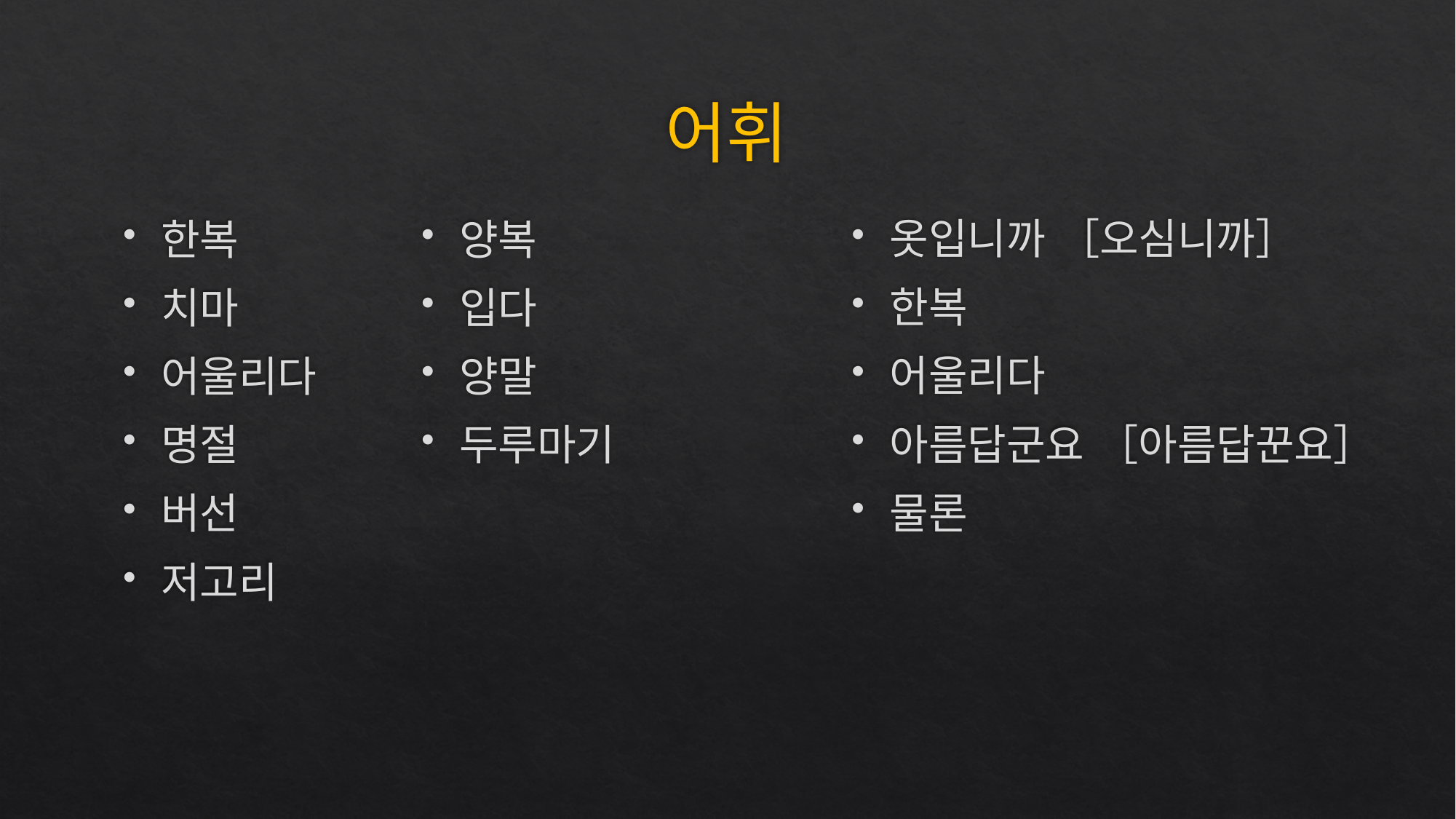

# 어휘
옷입니까 ［오심니까］
한복
어울리다
아름답군요 ［아름답꾼요］
물론
한복
치마
어울리다
명절
버선
저고리
양복
입다
양말
두루마기